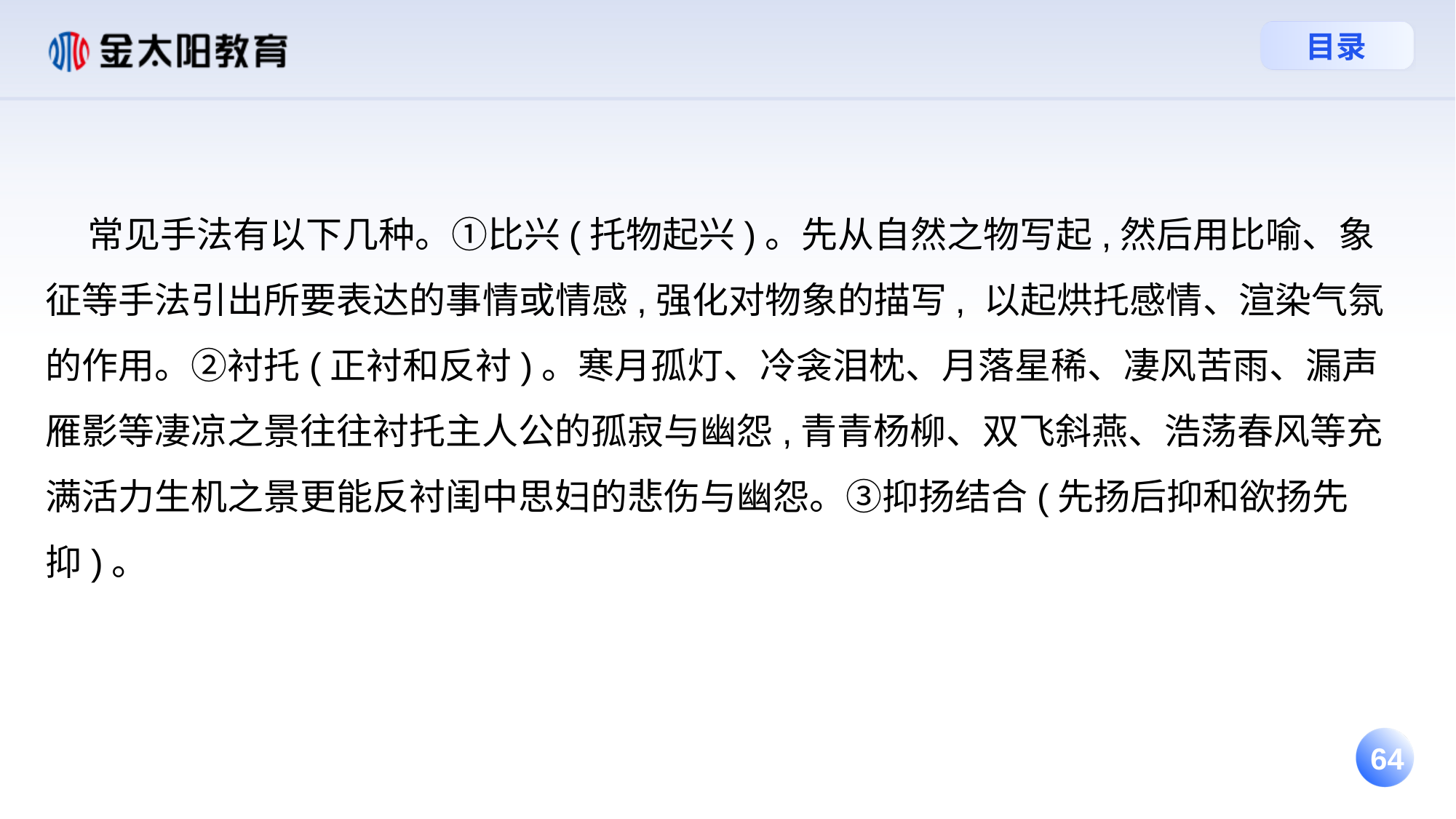

常见手法有以下几种。①比兴(托物起兴)。先从自然之物写起,然后用比喻、象征等手法引出所要表达的事情或情感,强化对物象的描写, 以起烘托感情、渲染气氛的作用。②衬托(正衬和反衬)。寒月孤灯、冷衾泪枕、月落星稀、凄风苦雨、漏声雁影等凄凉之景往往衬托主人公的孤寂与幽怨,青青杨柳、双飞斜燕、浩荡春风等充满活力生机之景更能反衬闺中思妇的悲伤与幽怨。③抑扬结合(先扬后抑和欲扬先抑)。